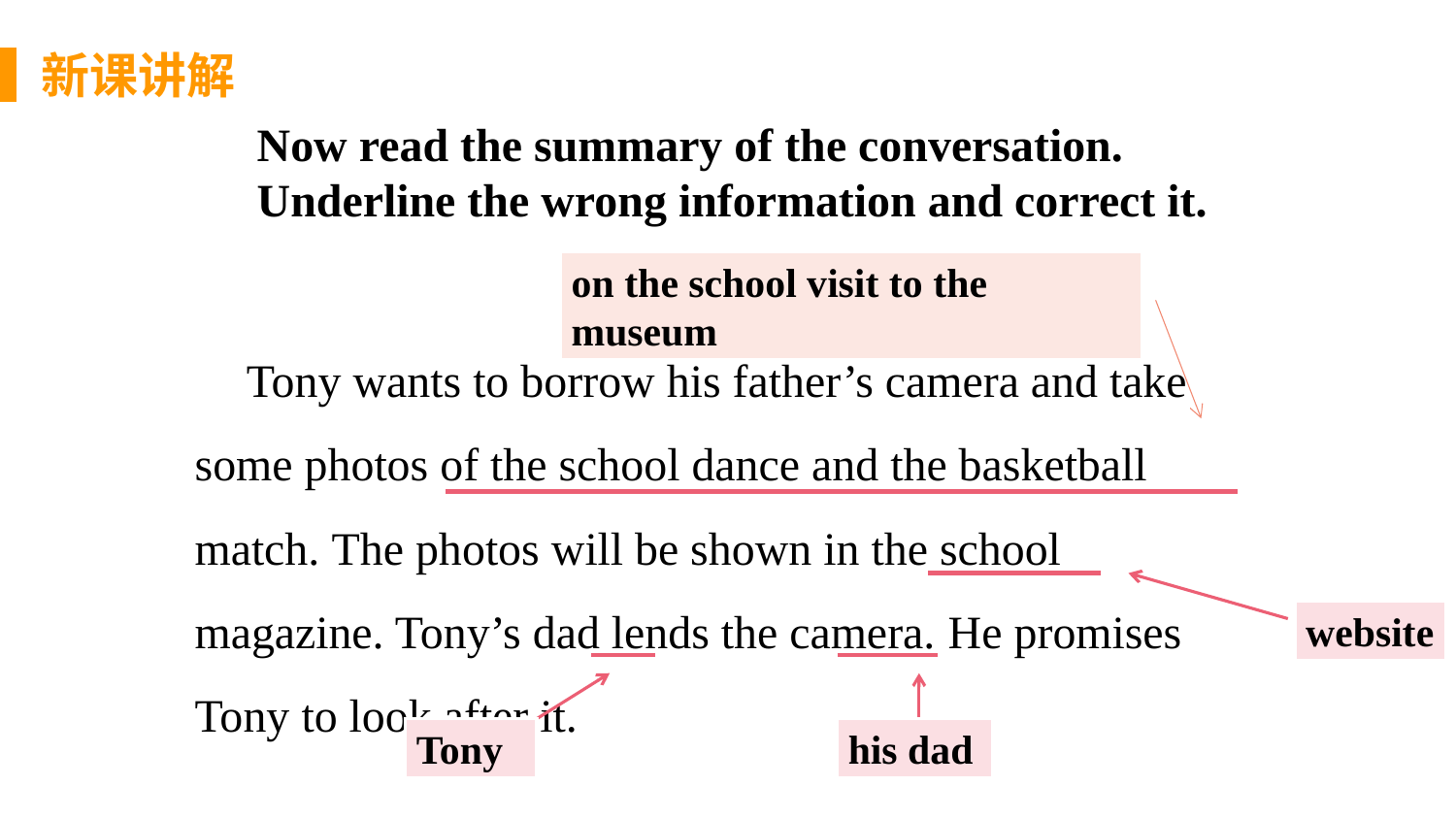

新课讲解

Now read the summary of the conversation. Underline the wrong information and correct it.
on the school visit to the museum
    Tony wants to borrow his father’s camera and take some photos of the school dance and the basketball match. The photos will be shown in the school magazine. Tony’s dad lends the camera. He promises Tony to look after it.
website
Tony
his dad